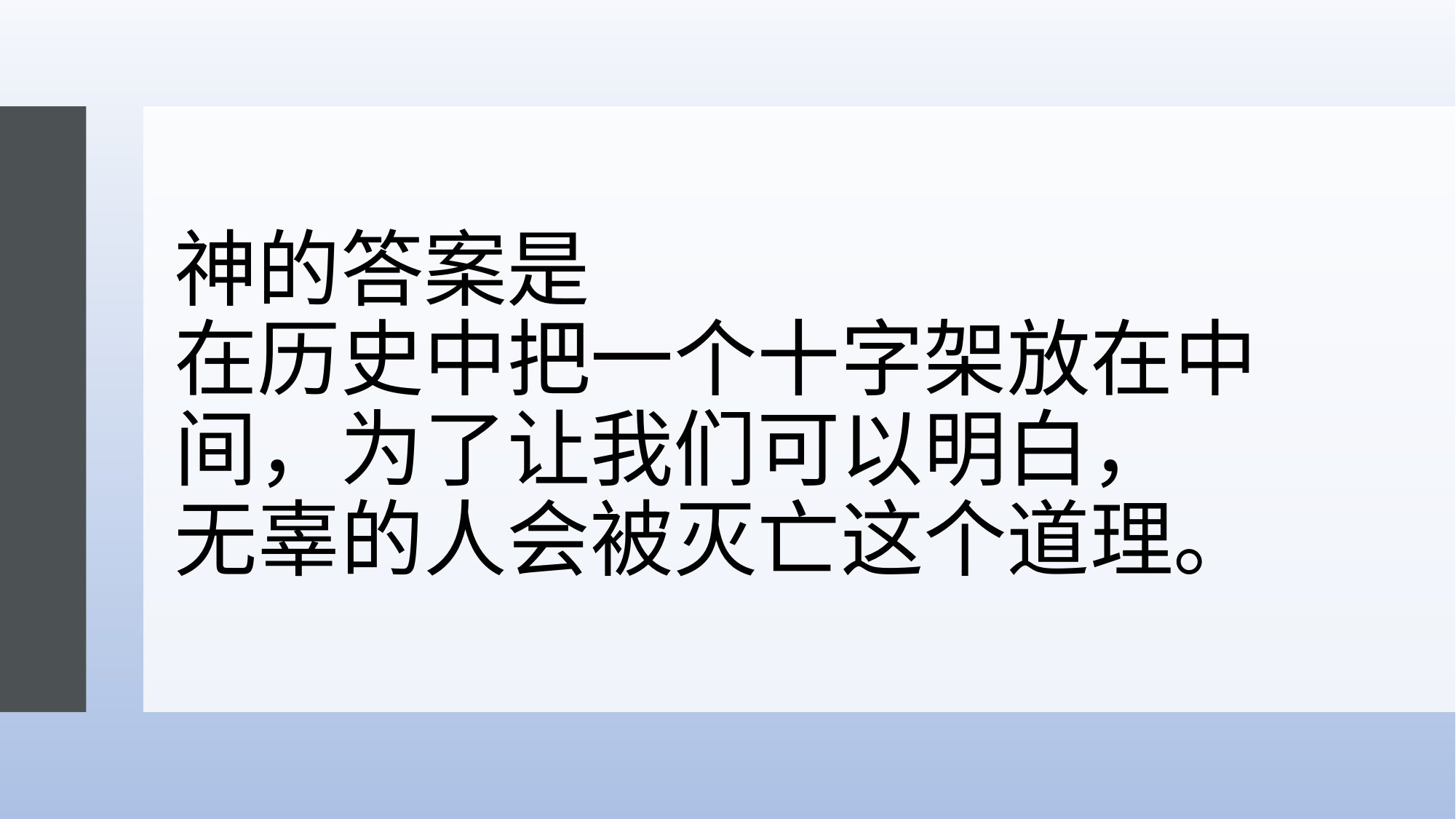

# 神的答案是 在历史中把一个十字架放在中间，为了让我们可以明白， 无辜的人会被灭亡这个道理。